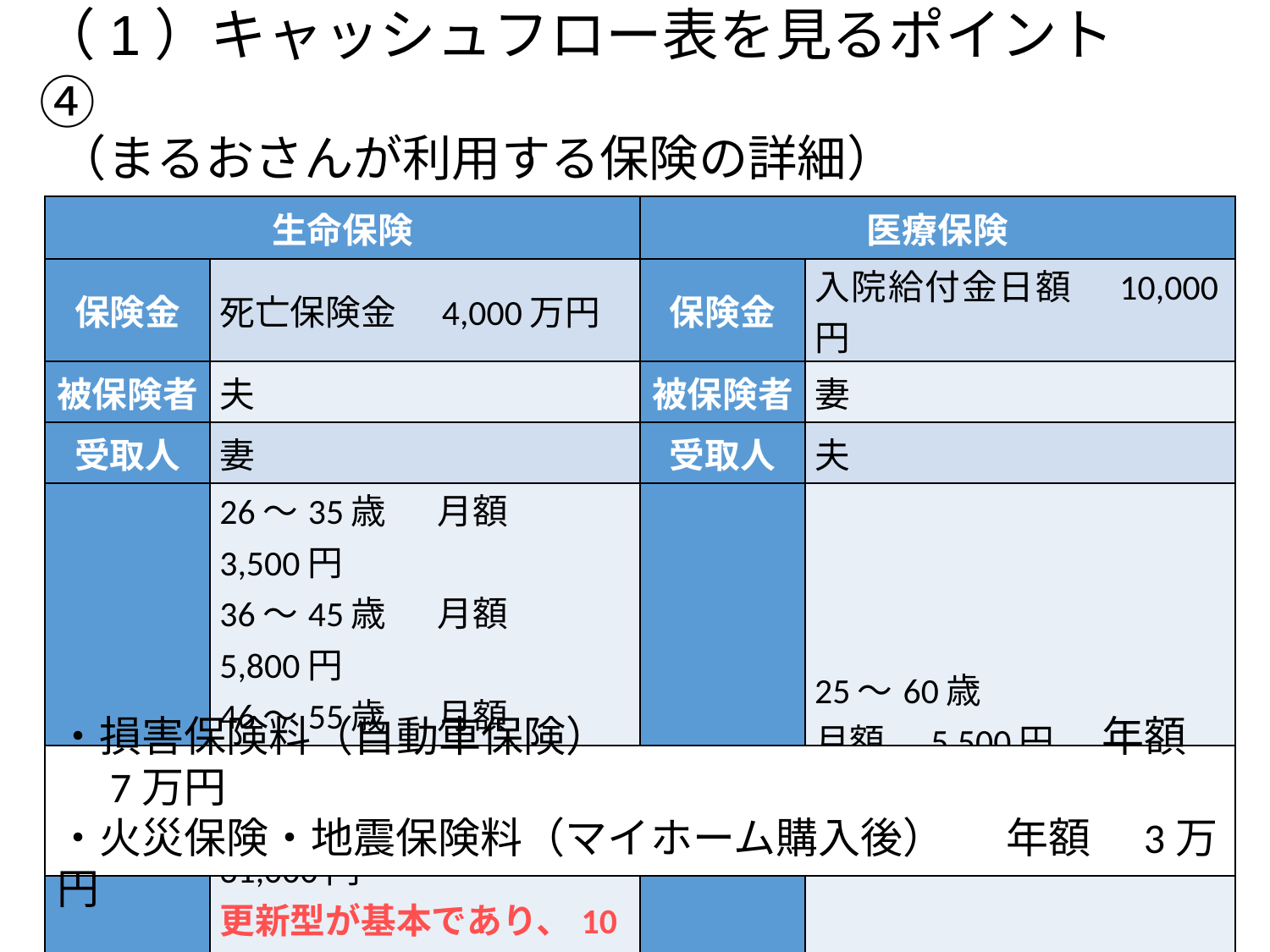

（1）キャッシュフロー表を見るポイント④
（まるおさんが利用する保険の詳細）
| 生命保険 |  | 医療保険 |  |
| --- | --- | --- | --- |
| 保険金 | 死亡保険金　4,000万円 | 保険金 | 入院給付金日額　10,000円 |
| 被保険者 | 夫 | 被保険者 | 妻 |
| 受取人 | 妻 | 受取人 | 夫 |
| 保険料 | 26〜35歳　 月額　 3,500円 36〜45歳　 月額　 5,800円 46〜55歳　 月額　14,000円 56～65歳　 月額　31,000円　 更新型が基本であり、10年ごとに保険料の見直しあり | 保険料 | 25〜60歳 月額　5,500円 60歳で払込みが完了 終身保障 |
・損害保険料（自動車保険）　　　	　　　   　　　年額　7万円
・火災保険・地震保険料（マイホーム購入後）　  年額　3万円
27